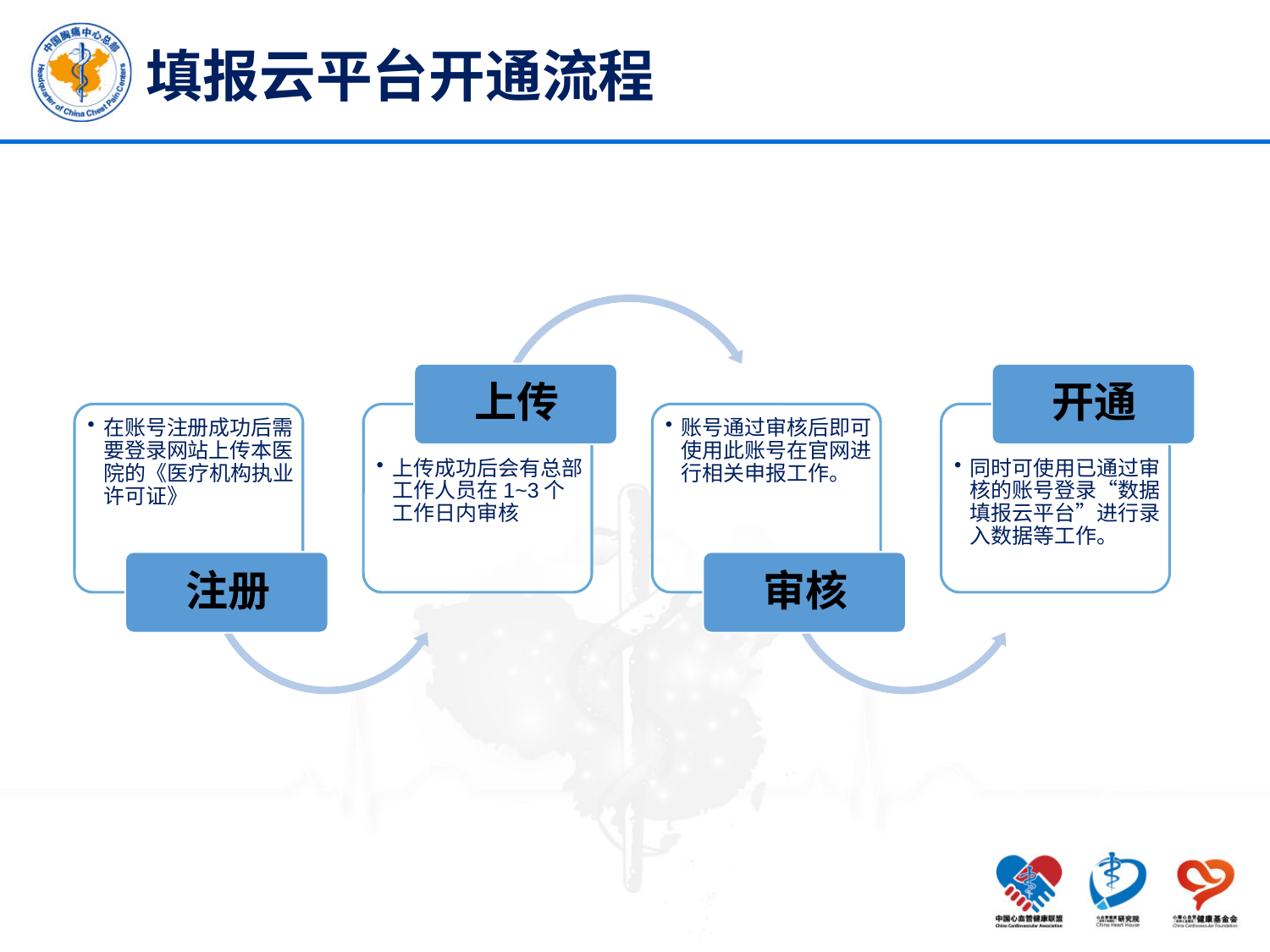

# 填报云平台开通流程
在账号注册成功后需要登录网站上传本医院的《医疗机构执业许可证》
注册
上传成功后会有总部工作人员在1~3个工作日内审核
上传
账号通过审核后即可使用此账号在官网进行相关申报工作。
审核
同时可使用已通过审核的账号登录“数据填报云平台”进行录入数据等工作。
开通